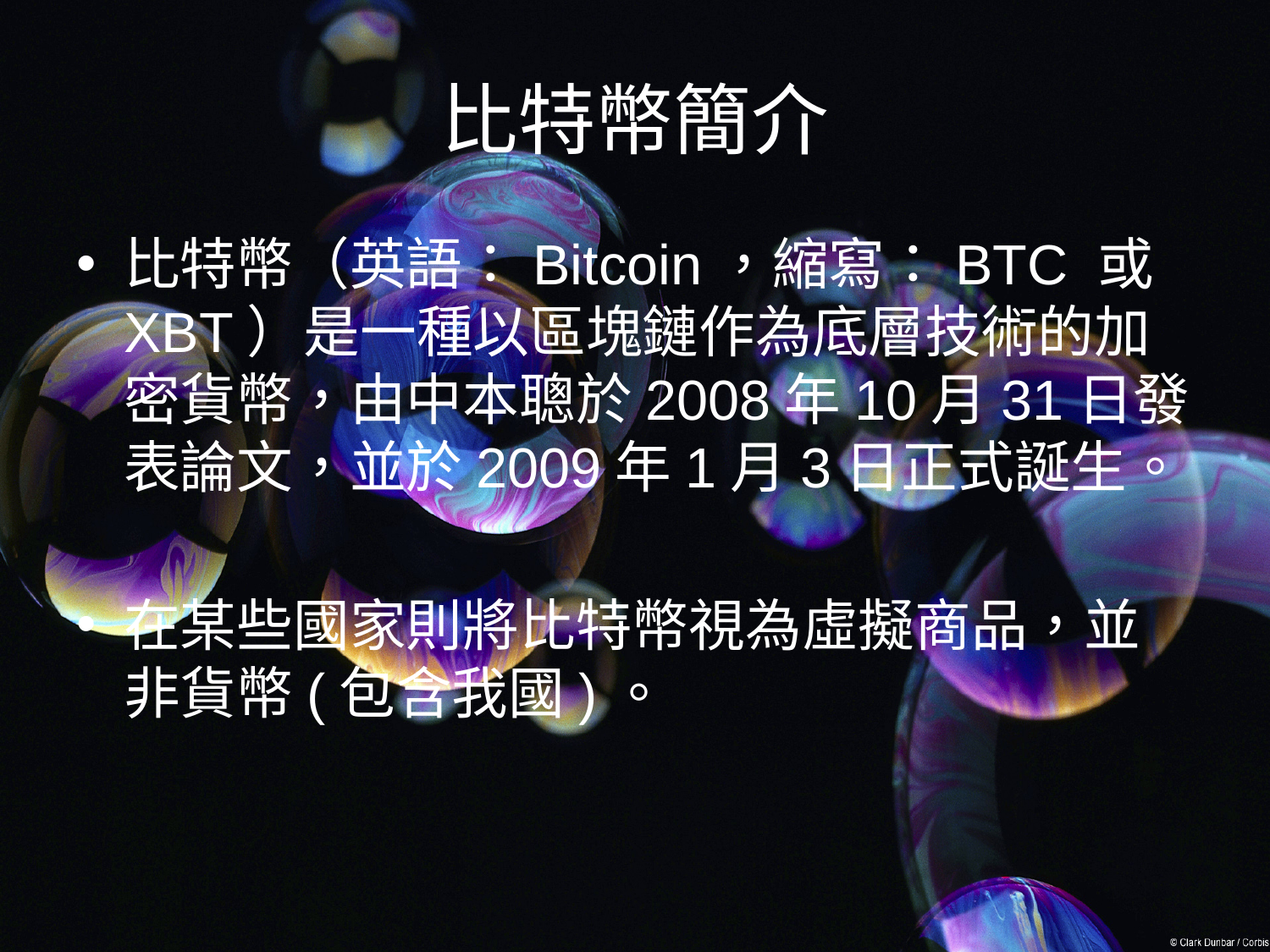

# 比特幣簡介
比特幣（英語：Bitcoin，縮寫：BTC 或 XBT）是一種以區塊鏈作為底層技術的加密貨幣，由中本聰於2008年10月31日發表論文，並於2009年1月3日正式誕生。

在某些國家則將比特幣視為虛擬商品，並非貨幣(包含我國)。